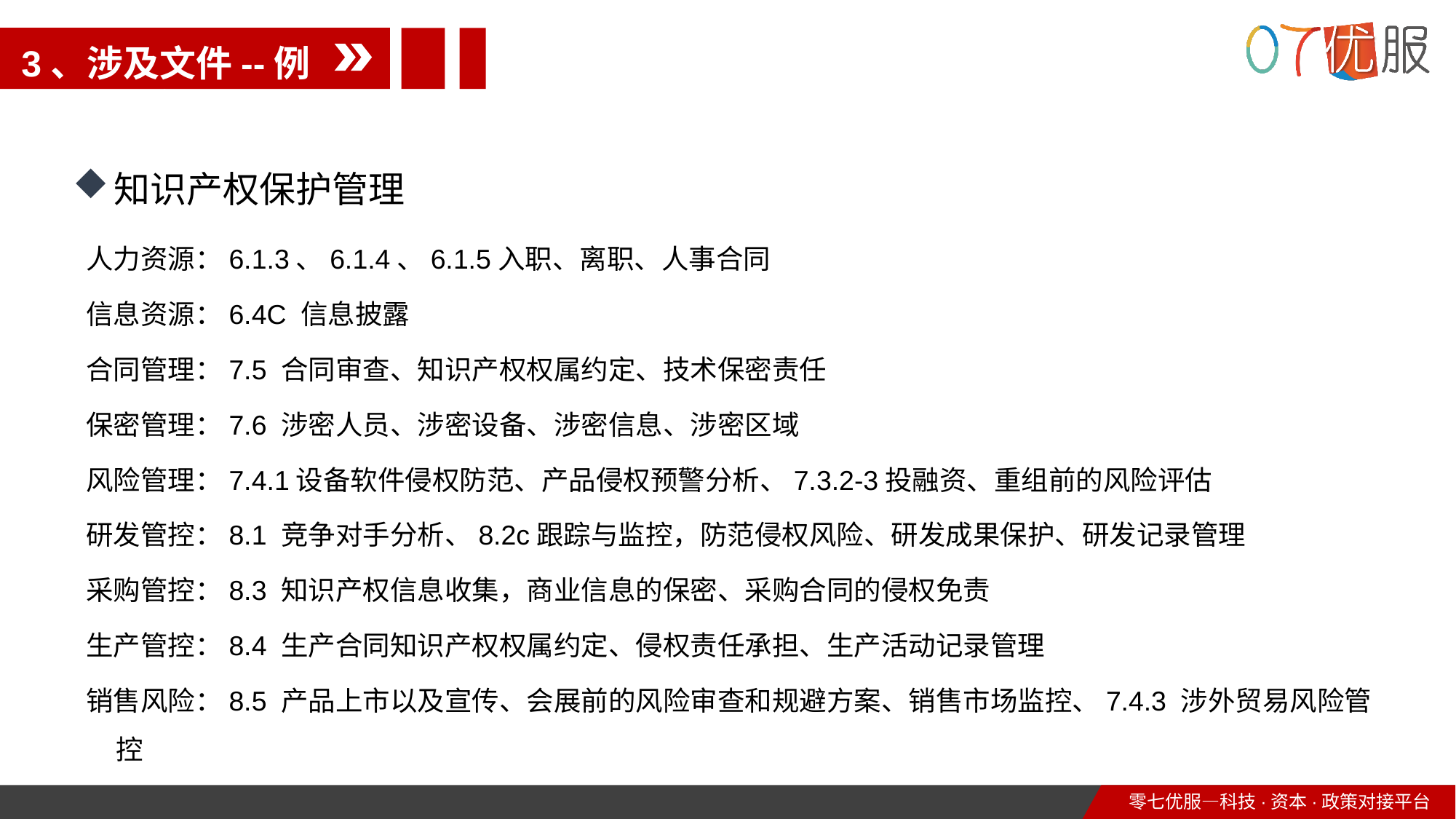

3、涉及文件--例举
知识产权保护管理
人力资源：6.1.3、6.1.4、6.1.5入职、离职、人事合同
信息资源：6.4C 信息披露
合同管理：7.5 合同审查、知识产权权属约定、技术保密责任
保密管理：7.6 涉密人员、涉密设备、涉密信息、涉密区域
风险管理：7.4.1设备软件侵权防范、产品侵权预警分析、7.3.2-3投融资、重组前的风险评估
研发管控：8.1 竞争对手分析、8.2c跟踪与监控，防范侵权风险、研发成果保护、研发记录管理
采购管控：8.3 知识产权信息收集，商业信息的保密、采购合同的侵权免责
生产管控：8.4 生产合同知识产权权属约定、侵权责任承担、生产活动记录管理
销售风险：8.5 产品上市以及宣传、会展前的风险审查和规避方案、销售市场监控、7.4.3 涉外贸易风险管控